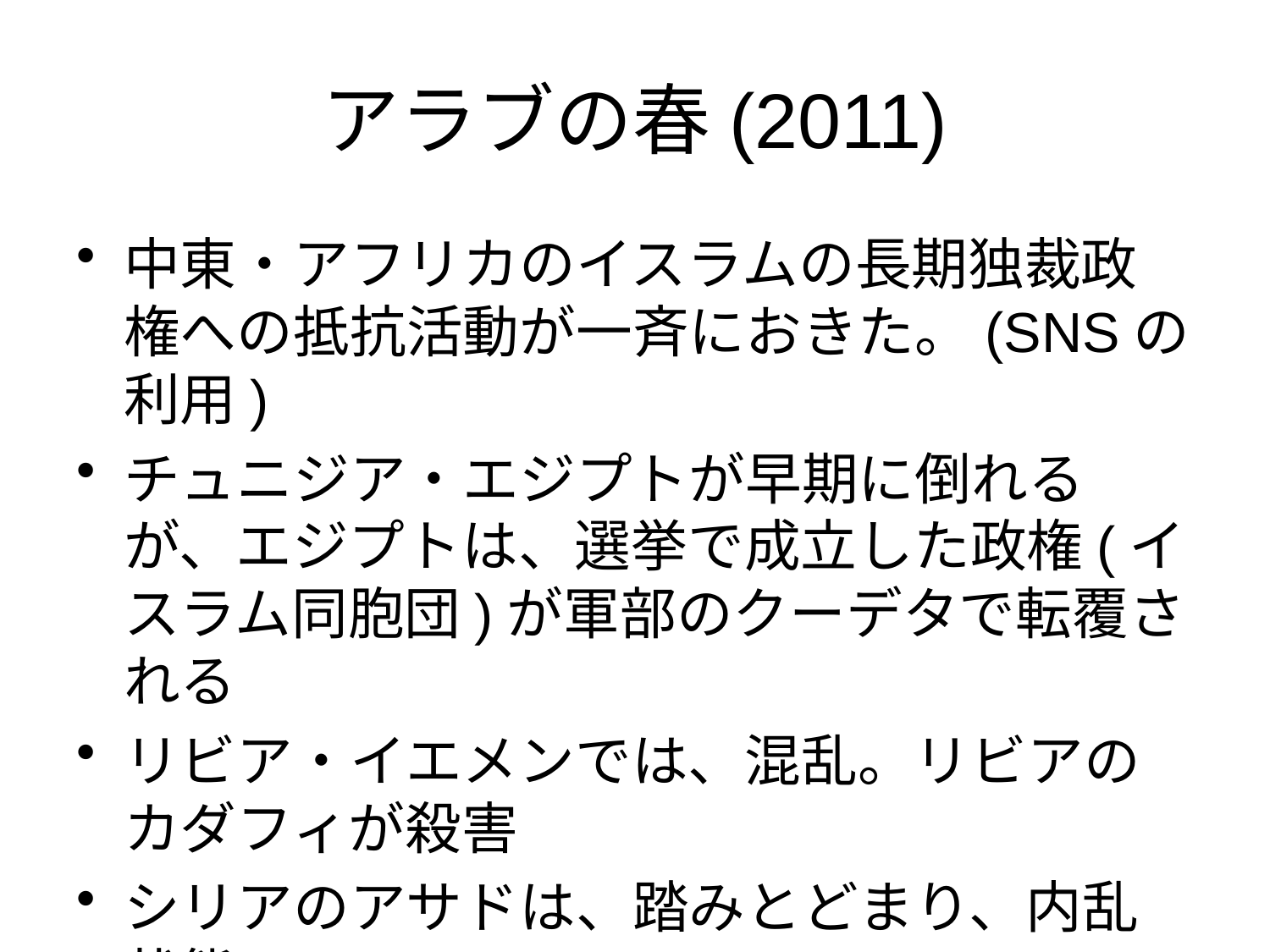

# アラブの春(2011)
中東・アフリカのイスラムの長期独裁政権への抵抗活動が一斉におきた。(SNSの利用)
チュニジア・エジプトが早期に倒れるが、エジプトは、選挙で成立した政権(イスラム同胞団)が軍部のクーデタで転覆される
リビア・イエメンでは、混乱。リビアのカダフィが殺害
シリアのアサドは、踏みとどまり、内乱状態に
多くの国で安定政権が崩れたままになった